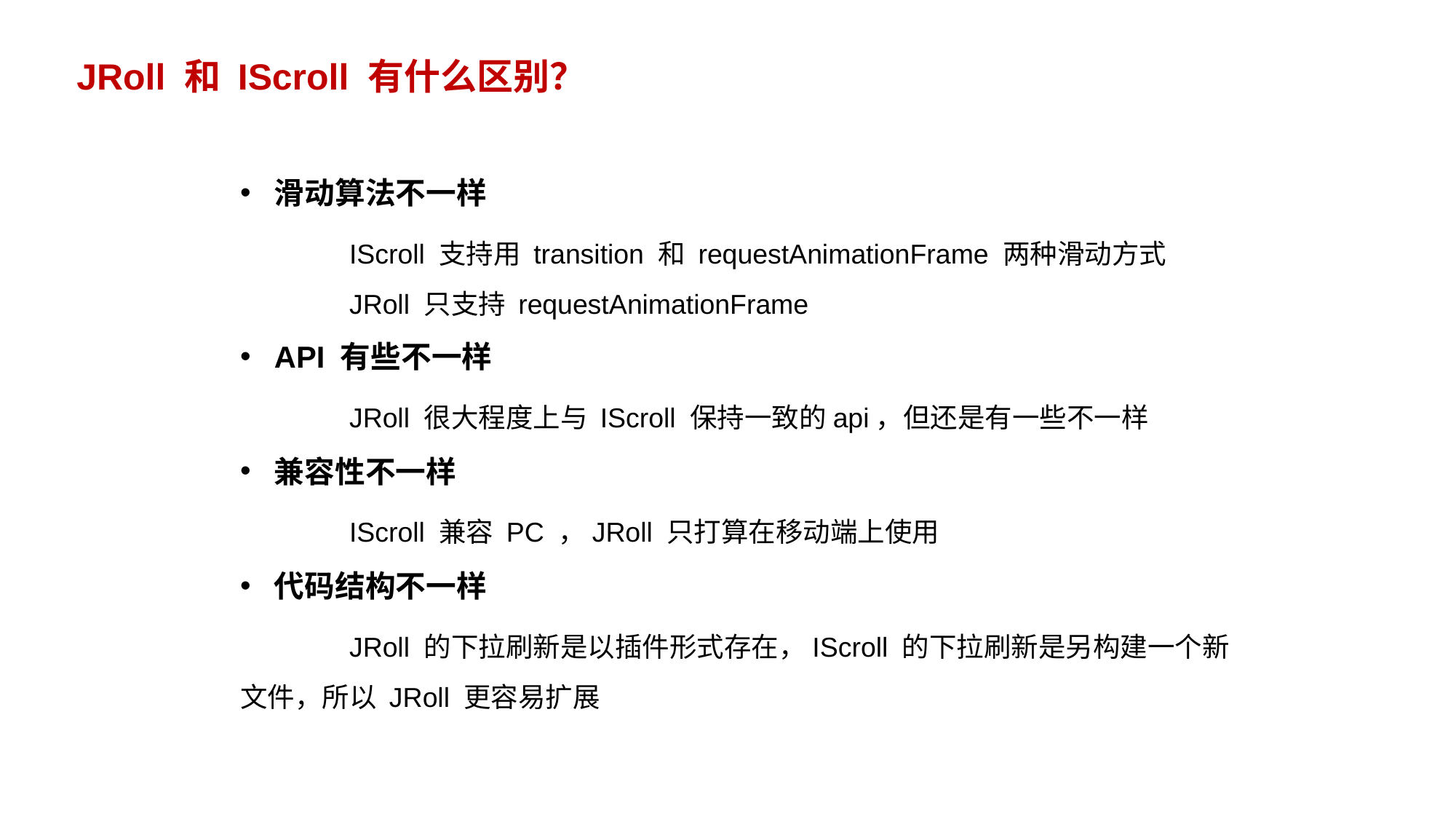

JRoll 和 IScroll 有什么区别？
滑动算法不一样
	IScroll 支持用 transition 和 requestAnimationFrame 两种滑动方式
	JRoll 只支持 requestAnimationFrame
API 有些不一样
	JRoll 很大程度上与 IScroll 保持一致的api，但还是有一些不一样
兼容性不一样
	IScroll 兼容 PC ，JRoll 只打算在移动端上使用
代码结构不一样
	JRoll 的下拉刷新是以插件形式存在，IScroll 的下拉刷新是另构建一个新
文件，所以 JRoll 更容易扩展